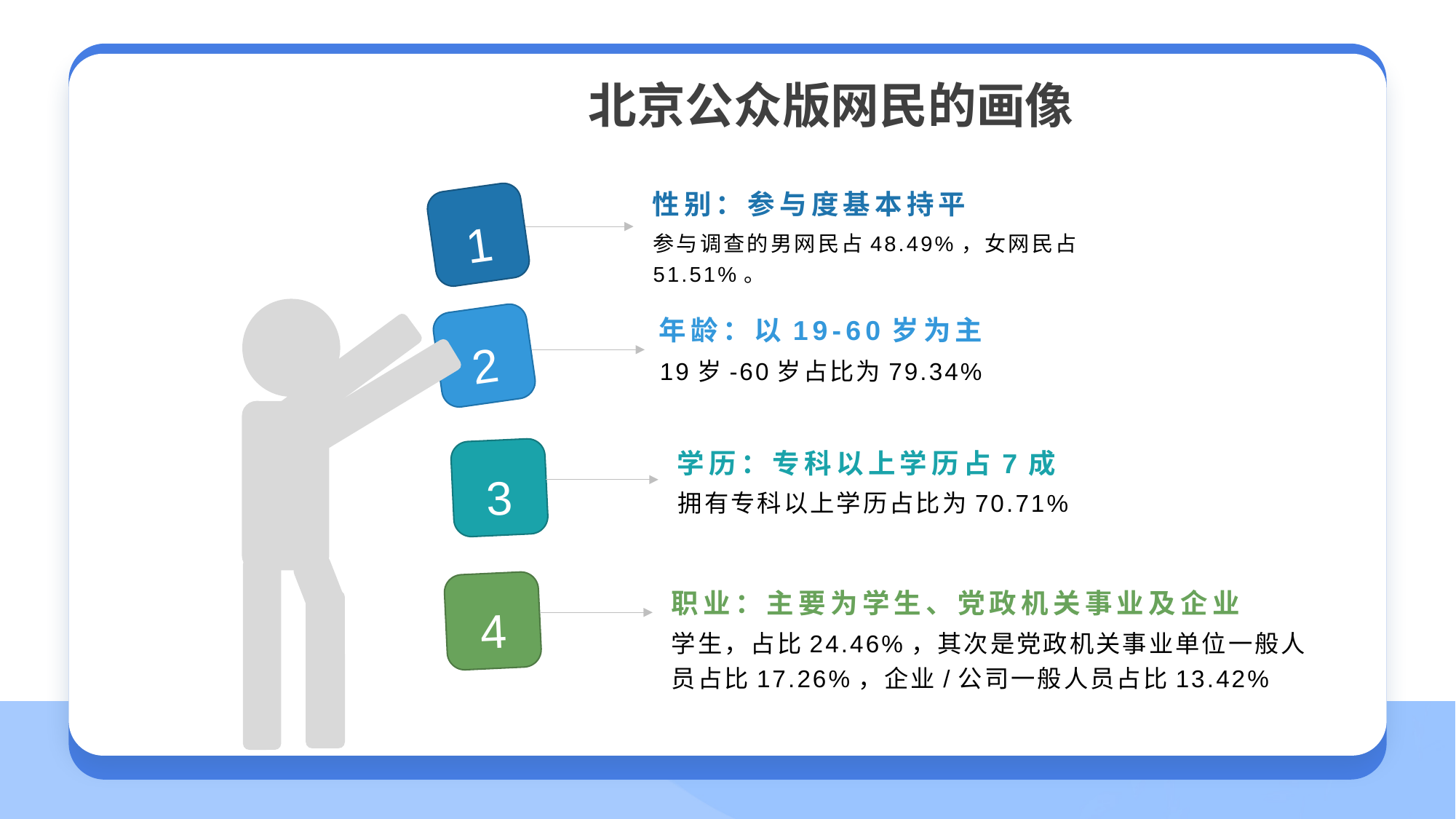

北京公众版网民的画像
性别：参与度基本持平
1
参与调查的男网民占48.49%，女网民占51.51%。

年龄：以19-60岁为主
2

19岁-60岁占比为79.34%

学历：专科以上学历占7成
3
拥有专科以上学历占比为70.71%

4
职业：主要为学生、党政机关事业及企业

学生，占比24.46%，其次是党政机关事业单位一般人员占比17.26%，企业/公司一般人员占比13.42%